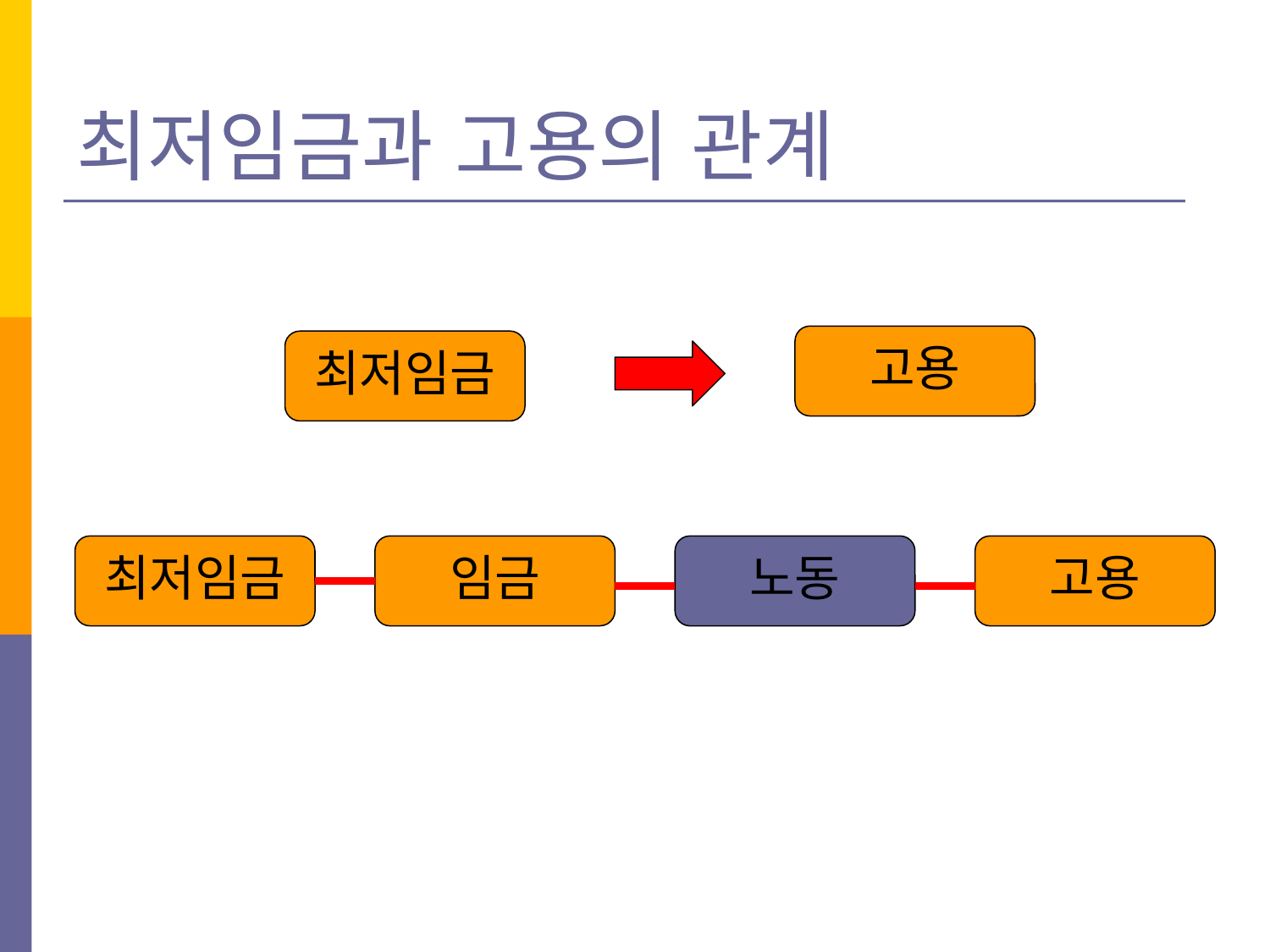

# 최저임금과 고용의 관계
고용
최저임금

최저임금
임금
노동
고용